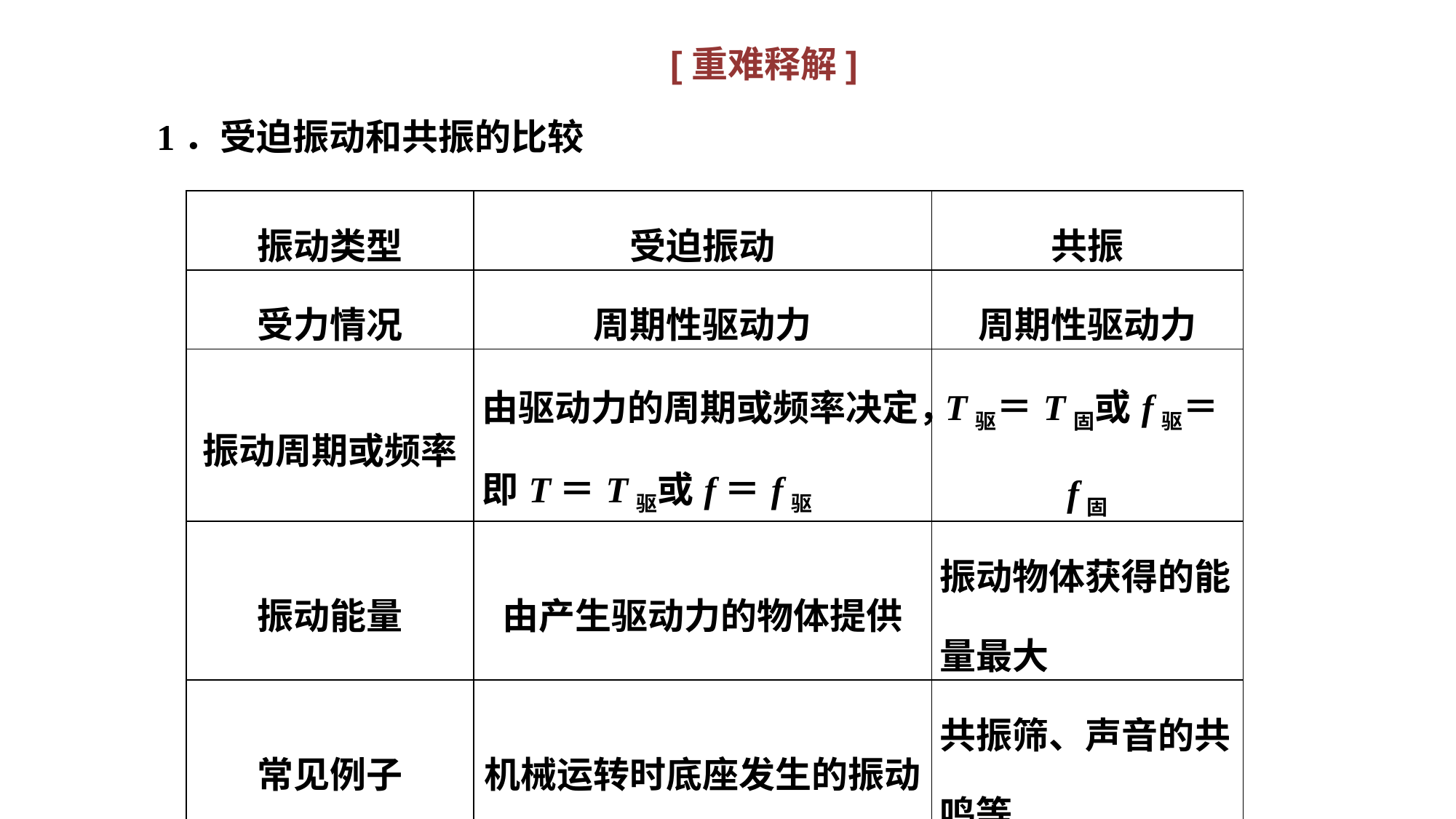

[重难释解]
1．受迫振动和共振的比较

| 振动类型 | 受迫振动 | 共振 |
| --- | --- | --- |
| 受力情况 | 周期性驱动力 | 周期性驱动力 |
| 振动周期或频率 | 由驱动力的周期或频率决定，即T＝T驱或f＝f驱 | T驱＝T固或f驱＝f固 |
| 振动能量 | 由产生驱动力的物体提供 | 振动物体获得的能量最大 |
| 常见例子 | 机械运转时底座发生的振动 | 共振筛、声音的共鸣等 |